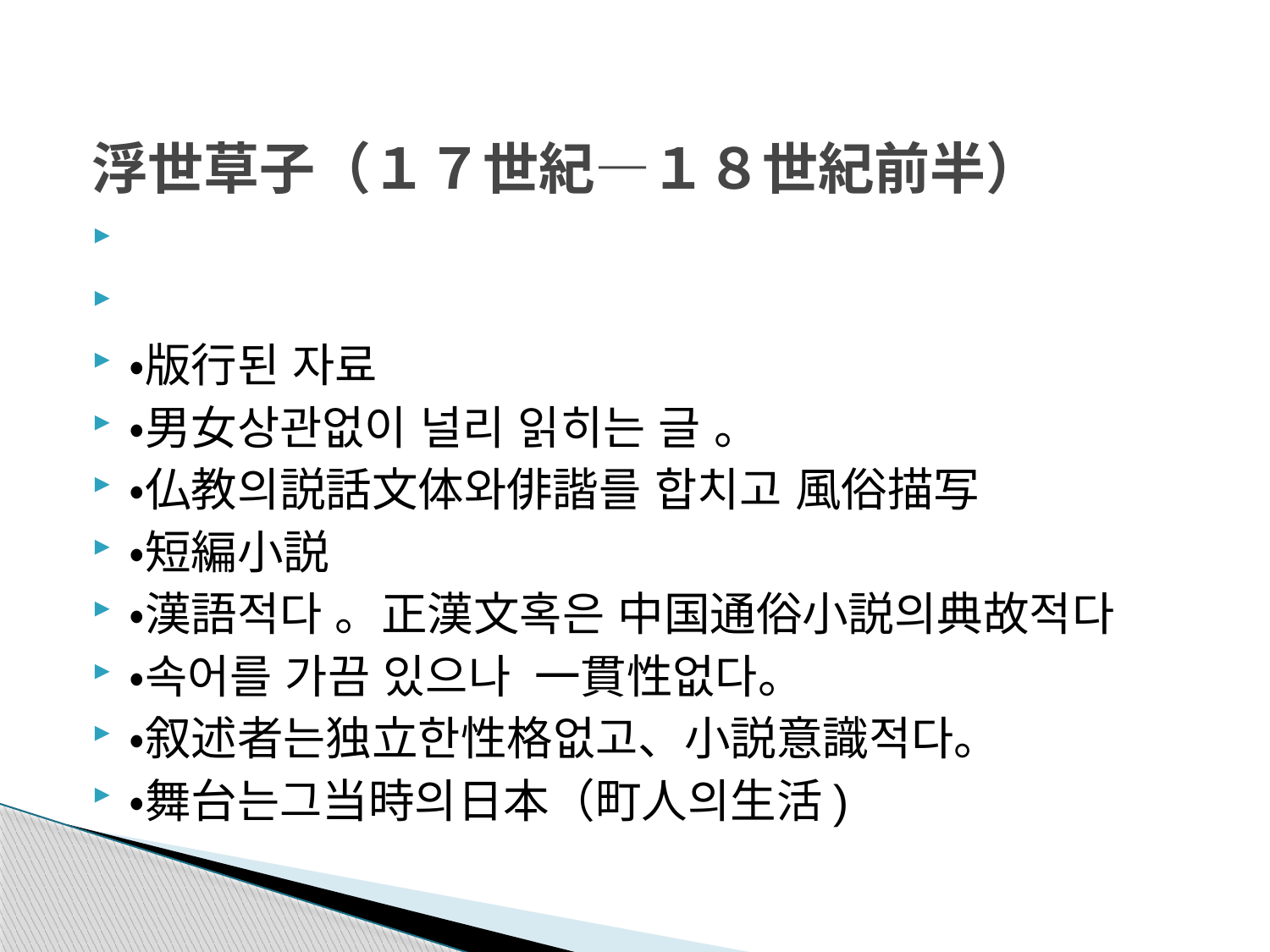

# 浮世草子	（１７世紀―１８世紀前半）

・版行된 자료
・男女상관없이 널리 읽히는 글 。
・仏教의説話文体와俳諧를 합치고 風俗描写
・短編小説
・漢語적다 。正漢文혹은 中国通俗小説의典故적다
・속어를 가끔 있으나  一貫性없다。
・叙述者는独立한性格없고、小説意識적다。
・舞台는그当時의日本（町人의生活)